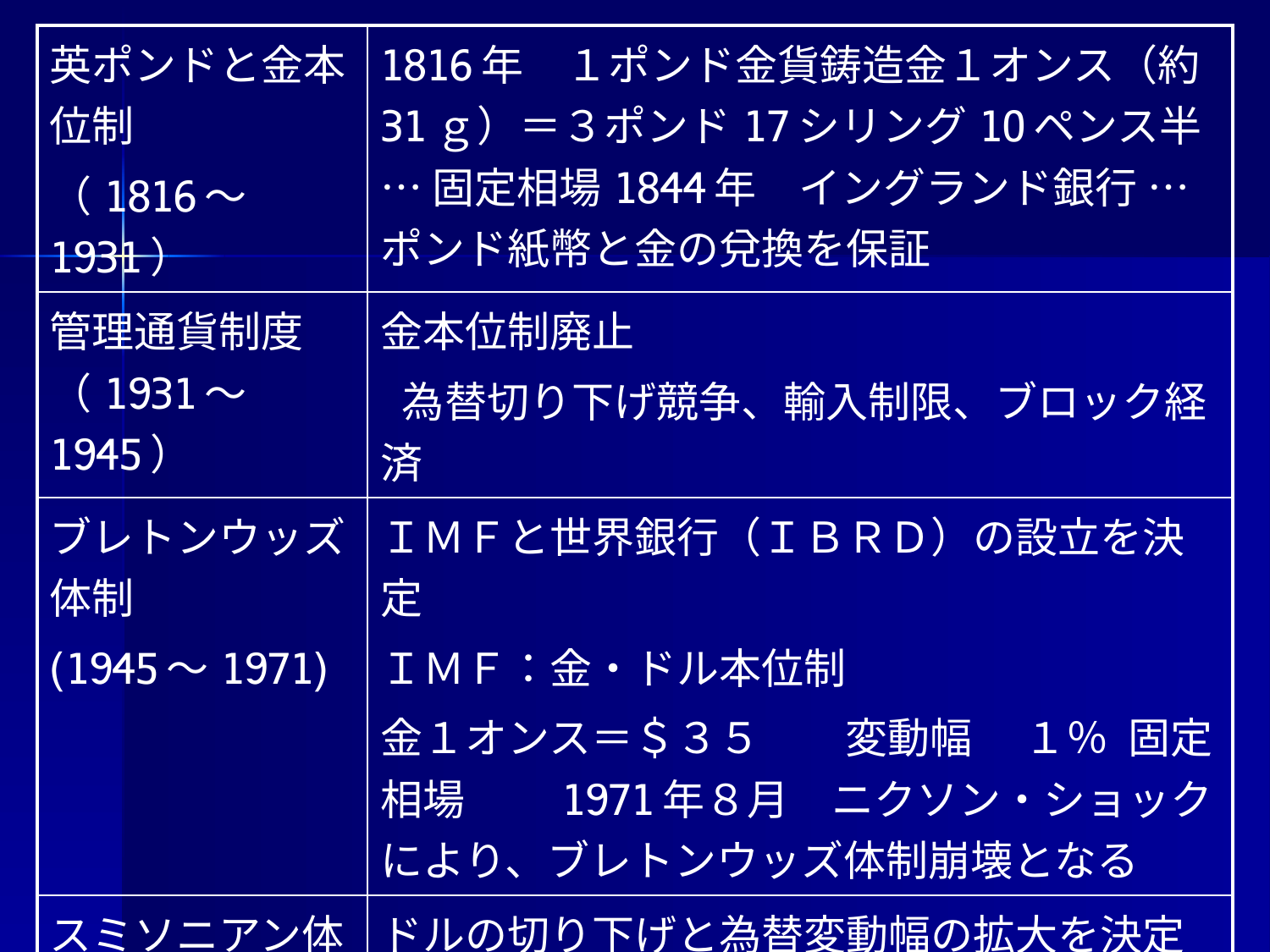

| 英ポンドと金本位制 （1816～1931） | 1816年　１ポンド金貨鋳造金１オンス（約31ｇ）＝３ポンド17シリング10ペンス半 … 固定相場1844年　イングランド銀行 … ポンド紙幣と金の兌換を保証 |
| --- | --- |
| 管理通貨制度（1931～1945） | 金本位制廃止 為替切り下げ競争、輸入制限、ブロック経済 |
| ブレトンウッズ体制 (1945～1971) | ＩＭＦと世界銀行（ＩＢＲＤ）の設立を決定 ＩＭＦ：金・ドル本位制 金１オンス＝＄３５　　変動幅　 １％ 固定相場　　1971年８月　ニクソン・ショックにより、ブレトンウッズ体制崩壊となる |
| スミソニアン体制 (1971～1973) | ドルの切り下げと為替変動幅の拡大を決定　　　金１オンス＝＄３８　　変動幅　2.25％　 1973年　主要先進国は変動相場制に移行、スミソニアン体制崩壊となる |